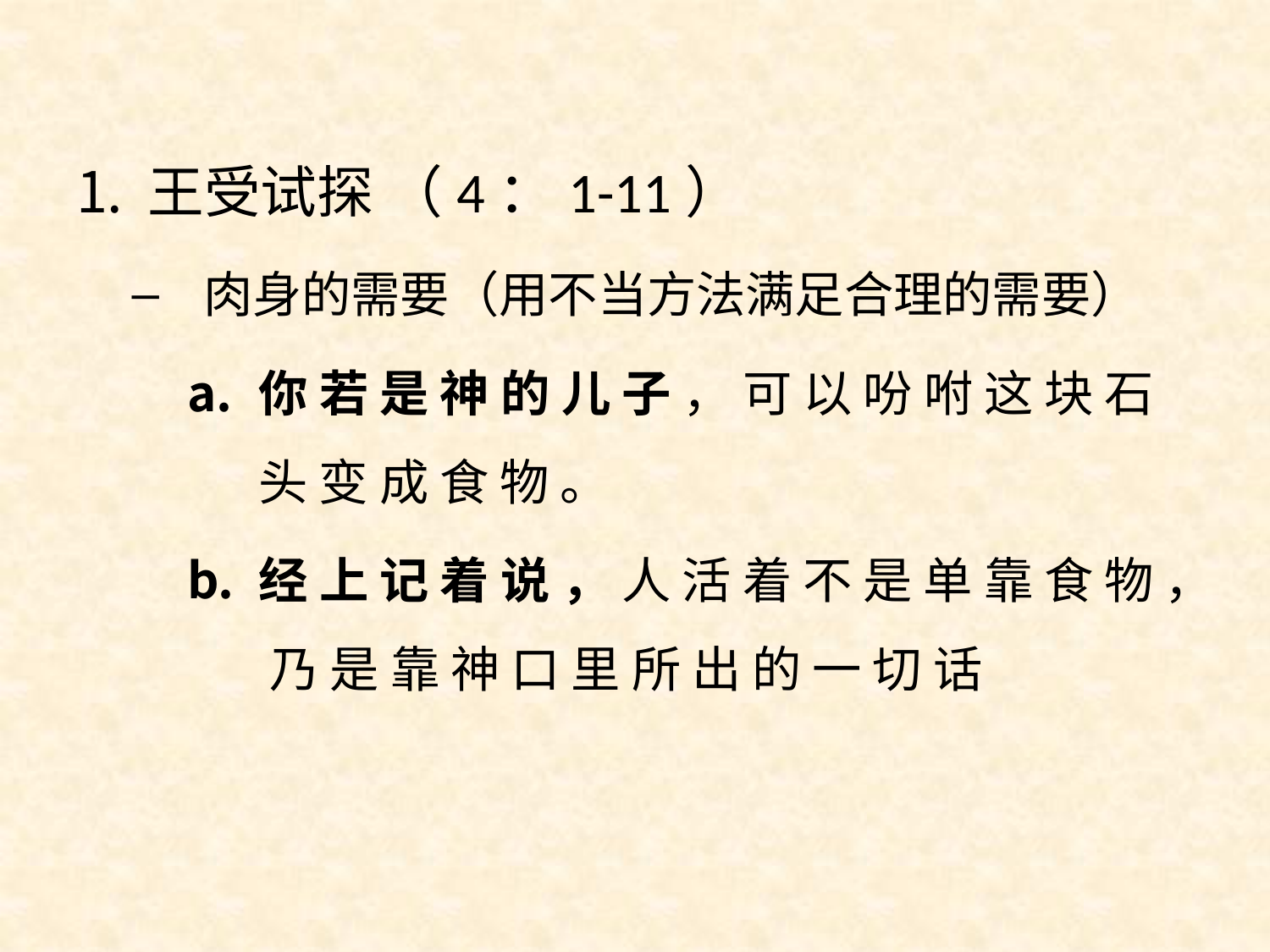

王受试探 （4：1-11）
肉身的需要（用不当方法满足合理的需要）
你 若 是 神 的 儿 子 ， 可 以 吩 咐 这 块 石 头 变 成 食 物 。
经 上 记 着 说 ， 人 活 着 不 是 单 靠 食 物 ， 乃 是 靠 神 口 里 所 出 的 一 切 话